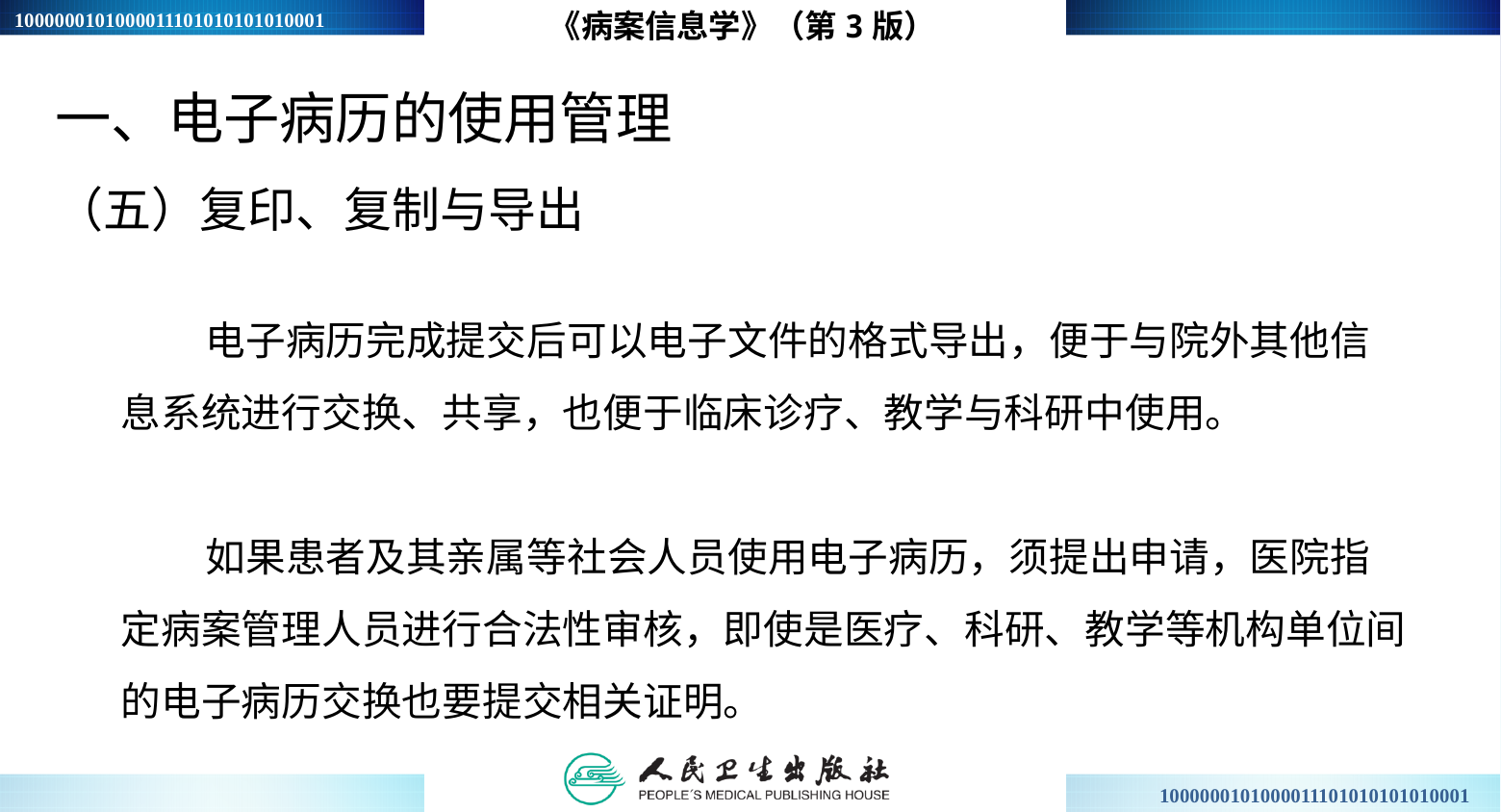

《病案信息学》（第3版）
。
一、电子病历的使用管理
（五）复印、复制与导出

   电子病历完成提交后可以电子文件的格式导出，便于与院外其他信息系统进行交换、共享，也便于临床诊疗、教学与科研中使用。

   如果患者及其亲属等社会人员使用电子病历，须提出申请，医院指定病案管理人员进行合法性审核，即使是医疗、科研、教学等机构单位间的电子病历交换也要提交相关证明。